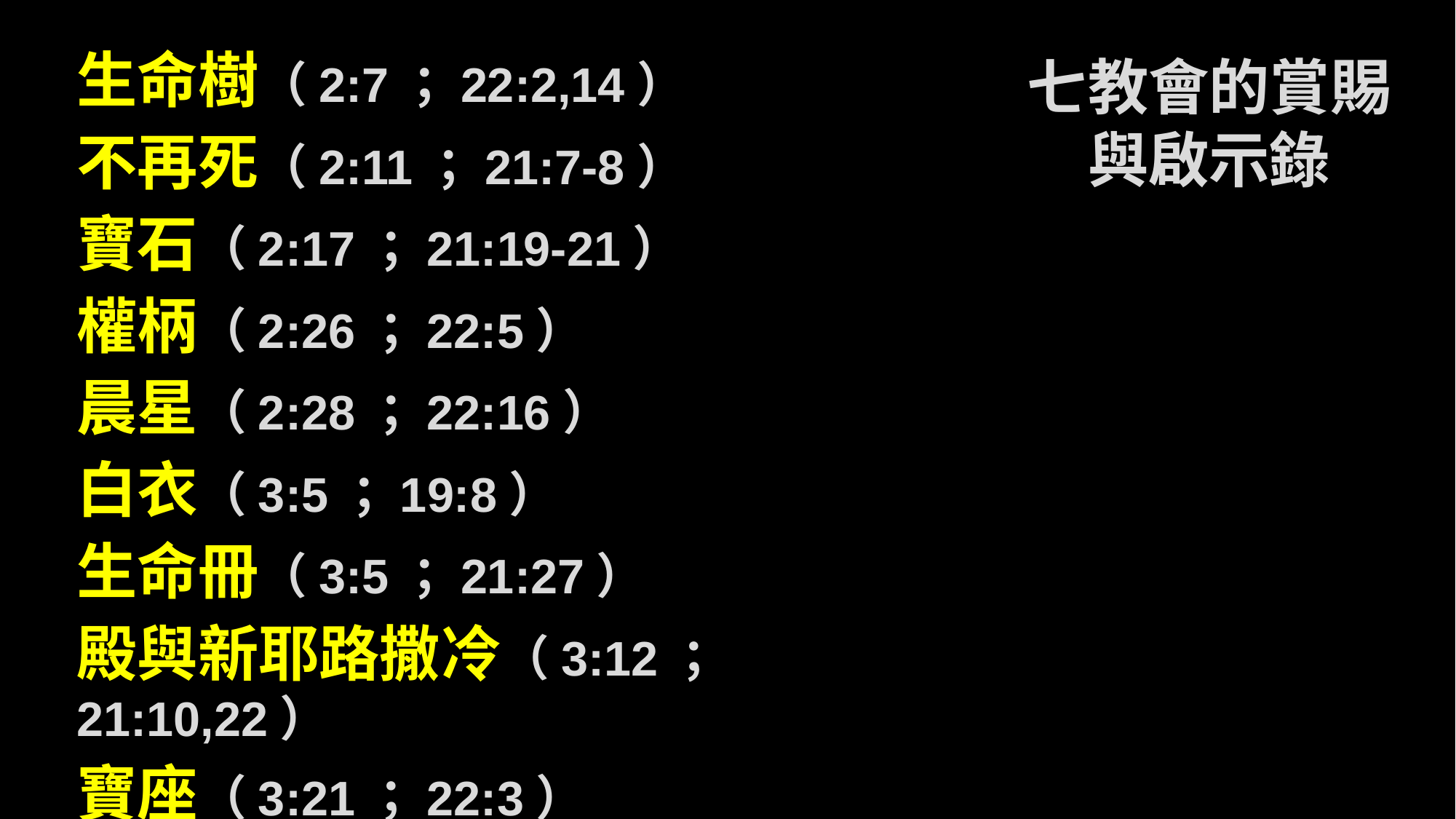

生命樹（2:7；22:2,14）
不再死（2:11；21:7-8）
寶石（2:17；21:19-21）
權柄（2:26；22:5）
晨星（2:28；22:16）
白衣（3:5；19:8）
生命冊（3:5；21:27）
殿與新耶路撒冷（3:12；21:10,22）
寶座（3:21；22:3）

# 七教會的賞賜與啟示錄